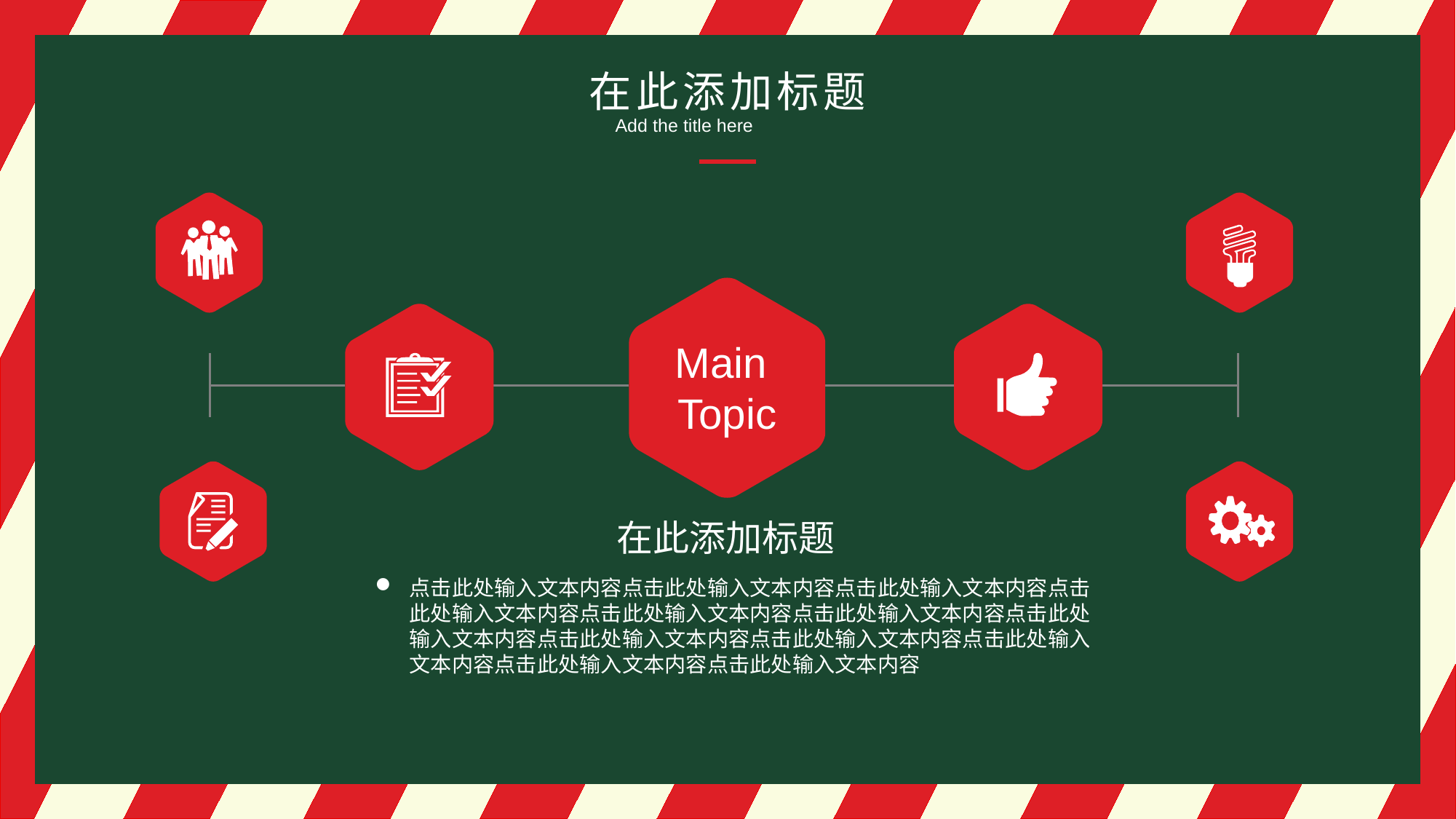

在此添加标题
Add the title here

Main
Topic

在此添加标题
点击此处输入文本内容点击此处输入文本内容点击此处输入文本内容点击此处输入文本内容点击此处输入文本内容点击此处输入文本内容点击此处输入文本内容点击此处输入文本内容点击此处输入文本内容点击此处输入文本内容点击此处输入文本内容点击此处输入文本内容